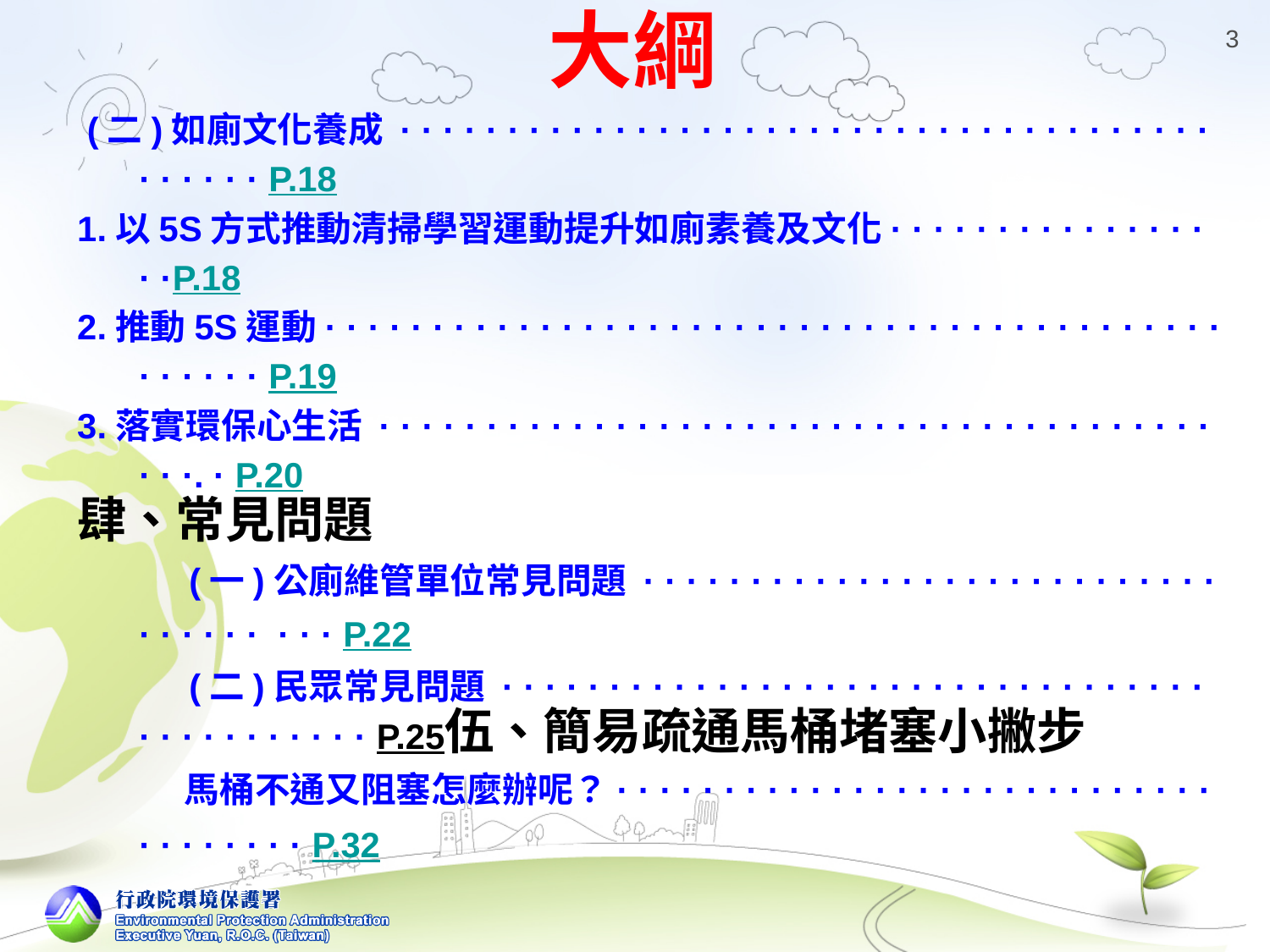

3
# 大綱
 (二)如廁文化養成 · · · · · · · · · · · · · · · · · · · · · · · · · · · · · · · · · · · · · · · · · · · · P.18
1.以5S方式推動清掃學習運動提升如廁素養及文化· · · · · · · · · · · · · · · · ·P.18
2.推動5S運動· · · · · · · · · · · · · · · · · · · · · · · · · · · · · · · · · · · · · · · · · · · · · · · · P.19
3.落實環保心生活 · · · · · · · · · · · · · · · · · · · · · · · · · · · · · · · · · · · · · · · · · ·. · P.20
肆、常見問題
(一)公廁維管單位常見問題 · · · · · · · · · · · · · · · · · · · · · · · · · · · · · · · · ·  · · · P.22
(二)民眾常見問題 · · · · · · · · · · · · · · · · · · · · · · · · · · · · · · · · · · · · · · · · · · · · P.25伍、簡易疏通馬桶堵塞小撇步
    馬桶不通又阻塞怎麼辦呢？· · · · · · · · · · · · · · · · · · · · · · · · · · · · · · · · · · · · P.32